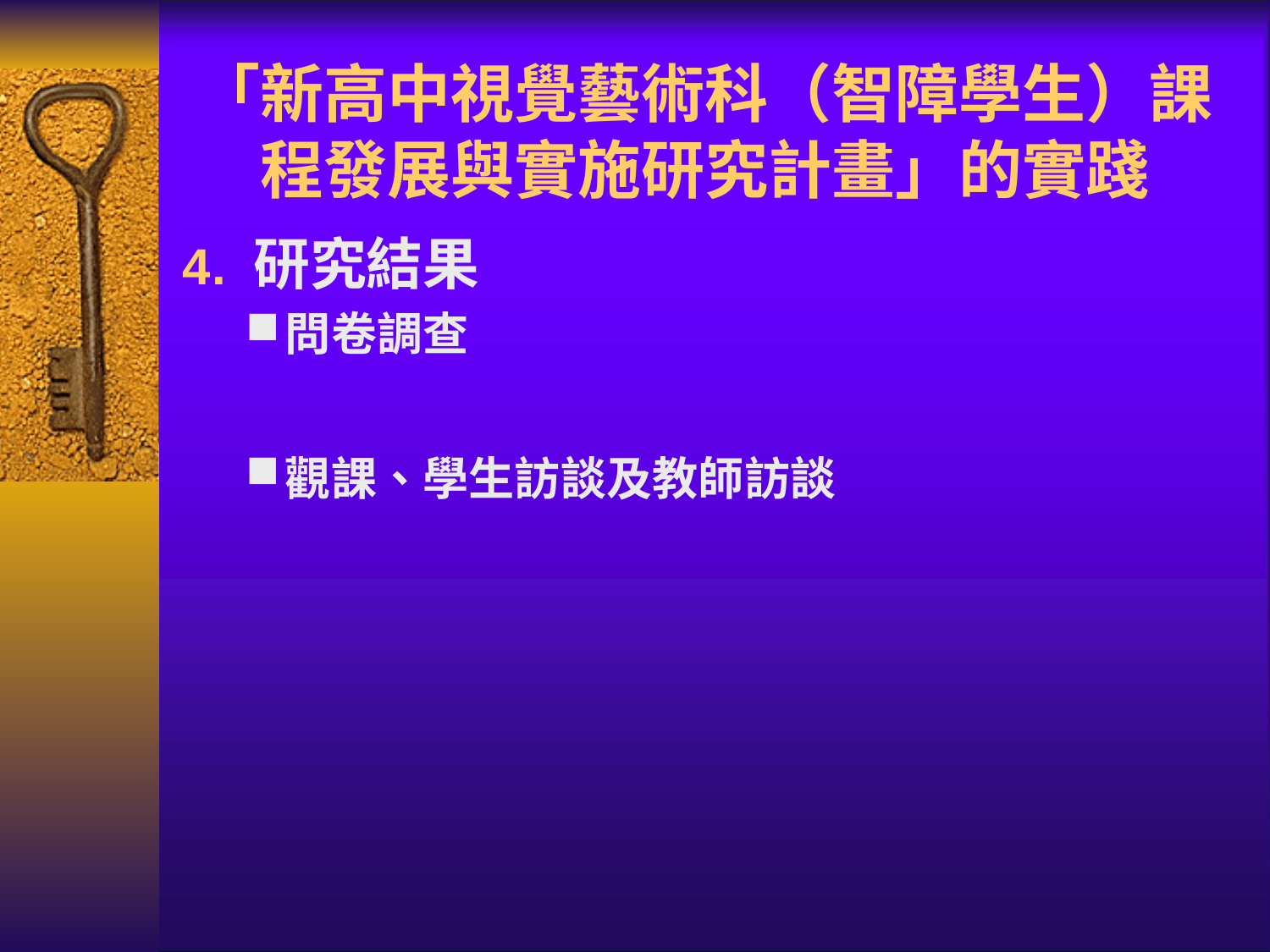

「新高中視覺藝術科（智障學生）課程發展與實施研究計畫」的實踐
研究結果
問卷調查

觀課、學生訪談及教師訪談